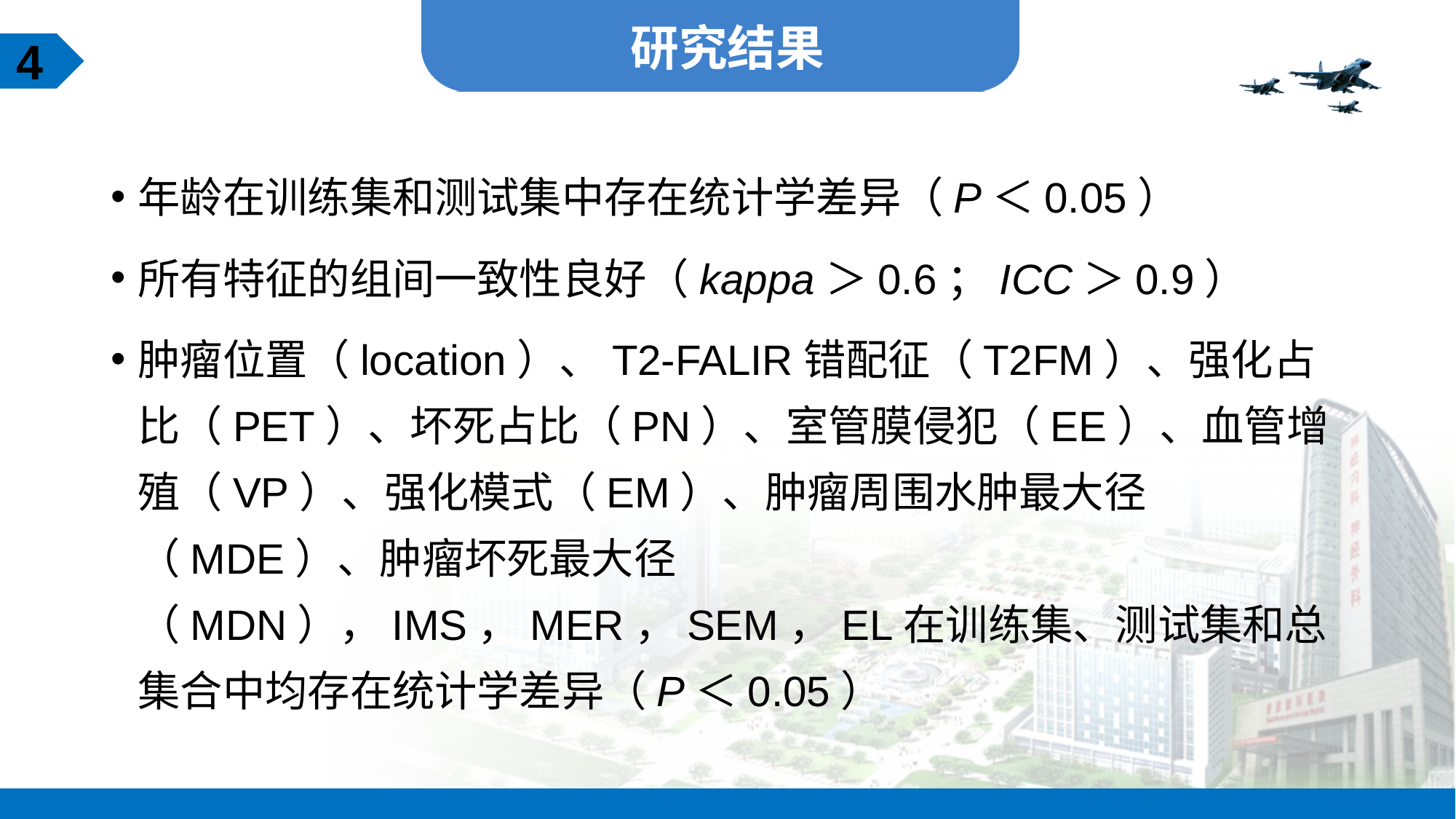

研究结果
4
年龄在训练集和测试集中存在统计学差异（P＜0.05）
所有特征的组间一致性良好（kappa＞0.6；ICC＞0.9）
肿瘤位置（location）、T2-FALIR错配征（T2FM）、强化占比（PET）、坏死占比（PN）、室管膜侵犯（EE）、血管增殖（VP）、强化模式（EM）、肿瘤周围水肿最大径（MDE）、肿瘤坏死最大径（MDN），IMS，MER，SEM，EL在训练集、测试集和总集合中均存在统计学差异（P＜0.05）